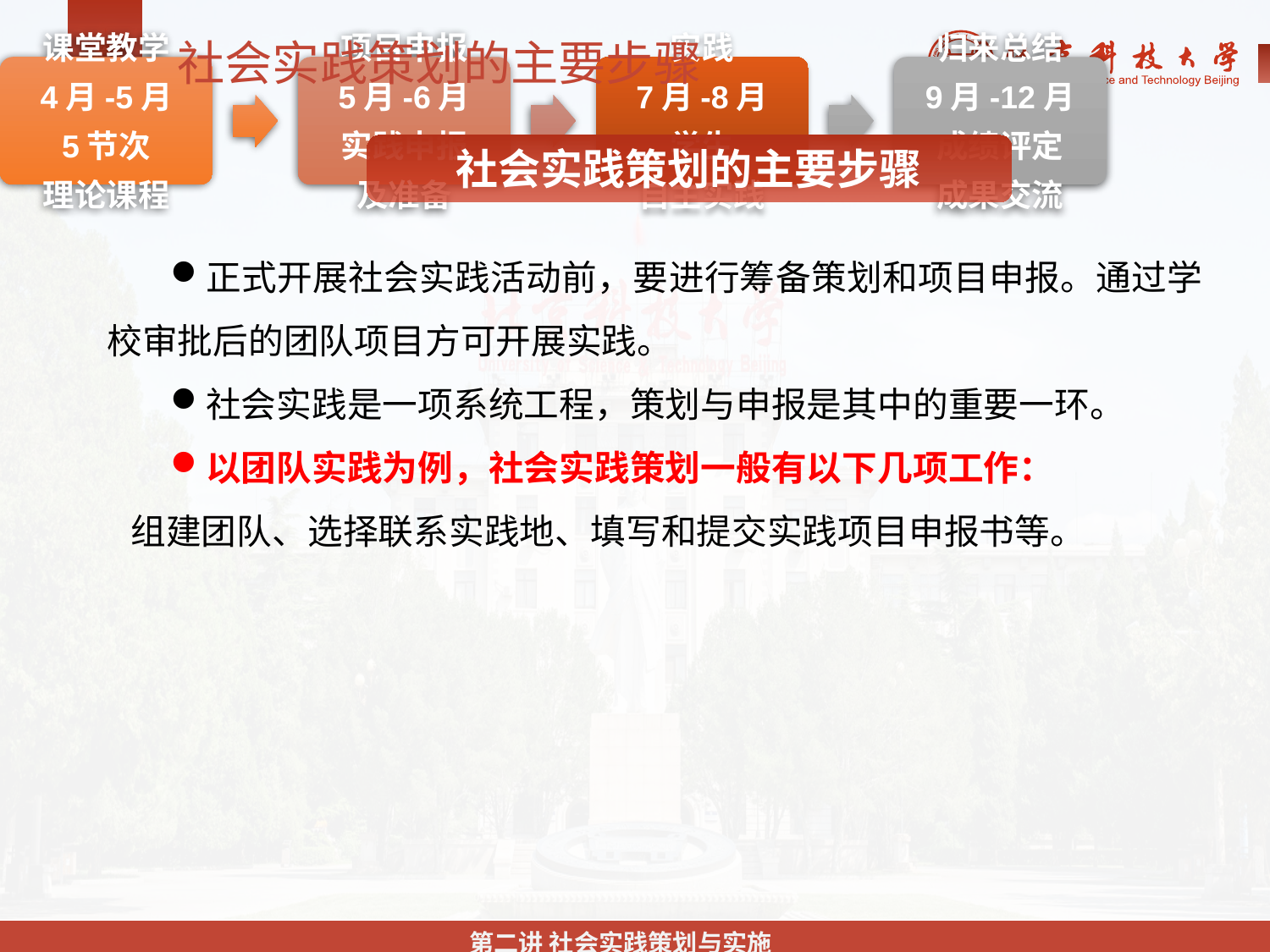

社会实践策划的主要步骤
社会实践策划的主要步骤
正式开展社会实践活动前，要进行筹备策划和项目申报。通过学校审批后的团队项目方可开展实践。
社会实践是一项系统工程，策划与申报是其中的重要一环。
以团队实践为例，社会实践策划一般有以下几项工作：
组建团队、选择联系实践地、填写和提交实践项目申报书等。
课堂教学
4月-5月
5节次
理论课程

项目申报
5月-6月
实践申报
及准备

实践
7月-8月
学生
自主实践

归来总结
9月-12月
成绩评定
成果交流